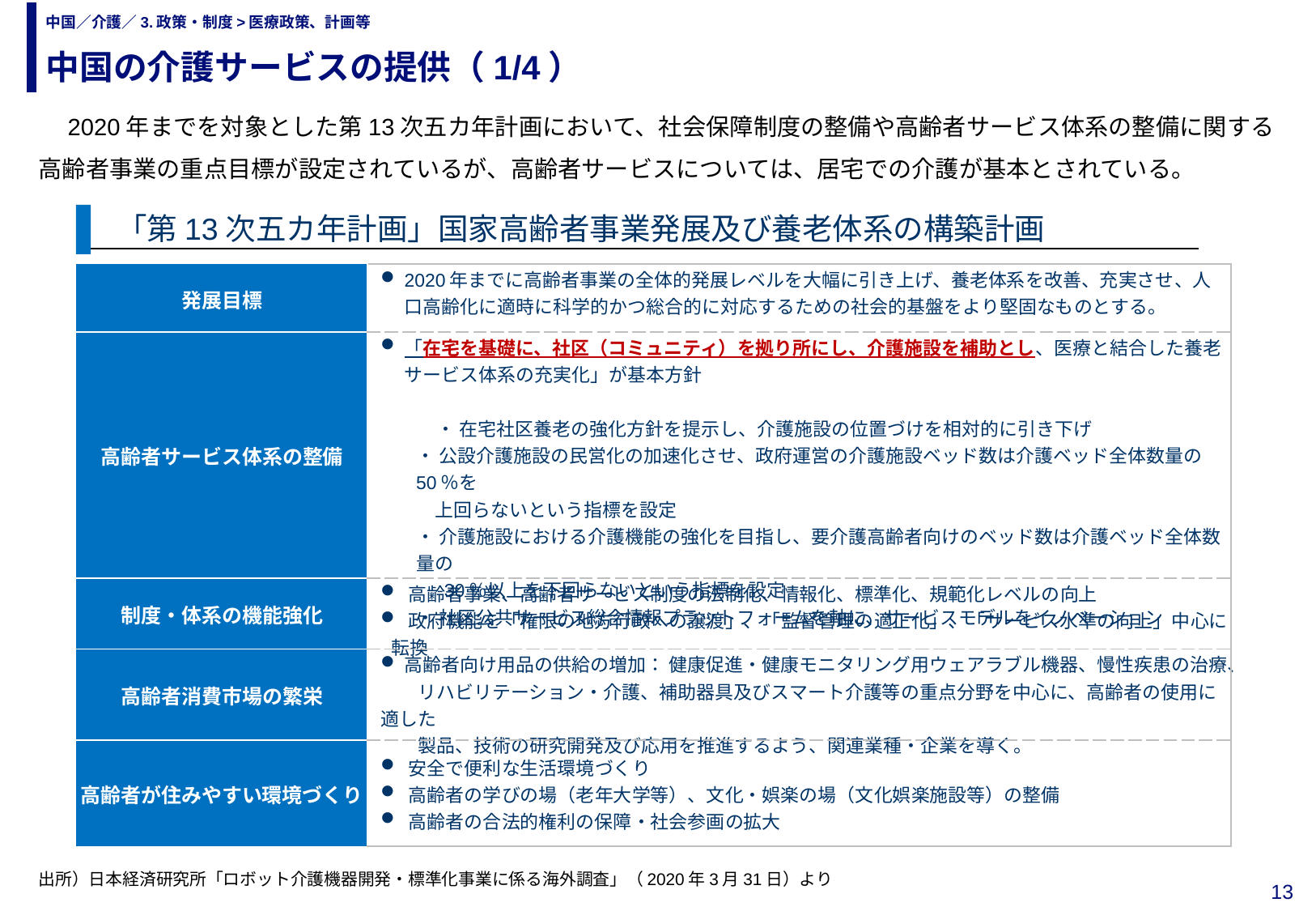

中国の介護サービスの提供（1/4）
# 中国／介護／3.政策・制度>医療政策、計画等
　2020年までを対象とした第13次五カ年計画において、社会保障制度の整備や高齢者サービス体系の整備に関する高齢者事業の重点目標が設定されているが、高齢者サービスについては、居宅での介護が基本とされている。
　「第13次五カ年計画」国家高齢者事業発展及び養老体系の構築計画

| 発展目標 | 2020年までに高齢者事業の全体的発展レベルを大幅に引き上げ、養老体系を改善、充実させ、人口高齢化に適時に科学的かつ総合的に対応するための社会的基盤をより堅固なものとする。 |
| --- | --- |
| 高齢者サービス体系の整備 | 「在宅を基礎に、社区（コミュニティ）を拠り所にし、介護施設を補助とし、医療と結合した養老サービス体系の充実化」が基本方針 　　　・ 在宅社区養老の強化方針を提示し、介護施設の位置づけを相対的に引き下げ ・ 公設介護施設の民営化の加速化させ、政府運営の介護施設ベッド数は介護ベッド全体数量の50％を 　上回らないという指標を設定 ・ 介護施設における介護機能の強化を目指し、要介護高齢者向けのベッド数は介護ベッド全体数量の　　 　 30％以上を下回らないという指標を設定 ・ 社区公共サービス総合情報プラットフォームを軸に、サービスモデルをイノベーション |
| 制度・体系の機能強化 | 高齢者事業、高齢者サービス制度の法制化、情報化、標準化、規範化レベルの向上 政府機能を「権限の地方行政への譲渡」、「監督管理の適正化」、「サービス水準の向上」中心に転換 |
| 高齢者消費市場の繁栄 | 高齢者向け用品の供給の増加： 健康促進・健康モニタリング用ウェアラブル機器、慢性疾患の治療、 　　リハビリテーション・介護、補助器具及びスマート介護等の重点分野を中心に、高齢者の使用に適した 　　製品、技術の研究開発及び応用を推進するよう、関連業種・企業を導く。 |
| 高齢者が住みやすい環境づくり | 安全で便利な生活環境づくり 高齢者の学びの場（老年大学等）、文化・娯楽の場（文化娯楽施設等）の整備 高齢者の合法的権利の保障・社会参画の拡大 |
出所）日本経済研究所「ロボット介護機器開発・標準化事業に係る海外調査」（2020年3月31日）より